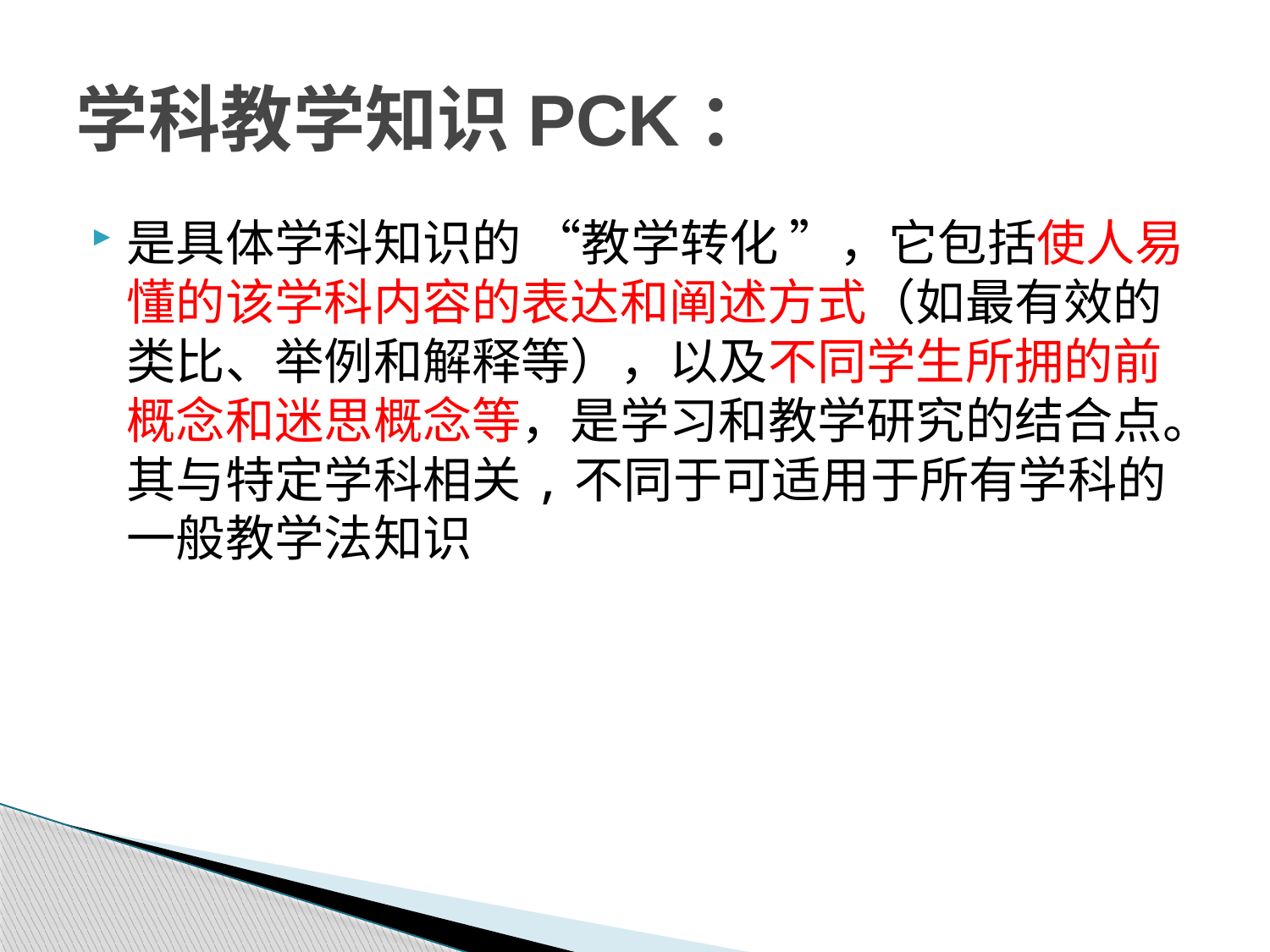

# 学科教学知识PCK：
是具体学科知识的 “教学转化 ”，它包括使人易懂的该学科内容的表达和阐述方式（如最有效的类比、举例和解释等），以及不同学生所拥的前概念和迷思概念等，是学习和教学研究的结合点。其与特定学科相关,不同于可适用于所有学科的一般教学法知识